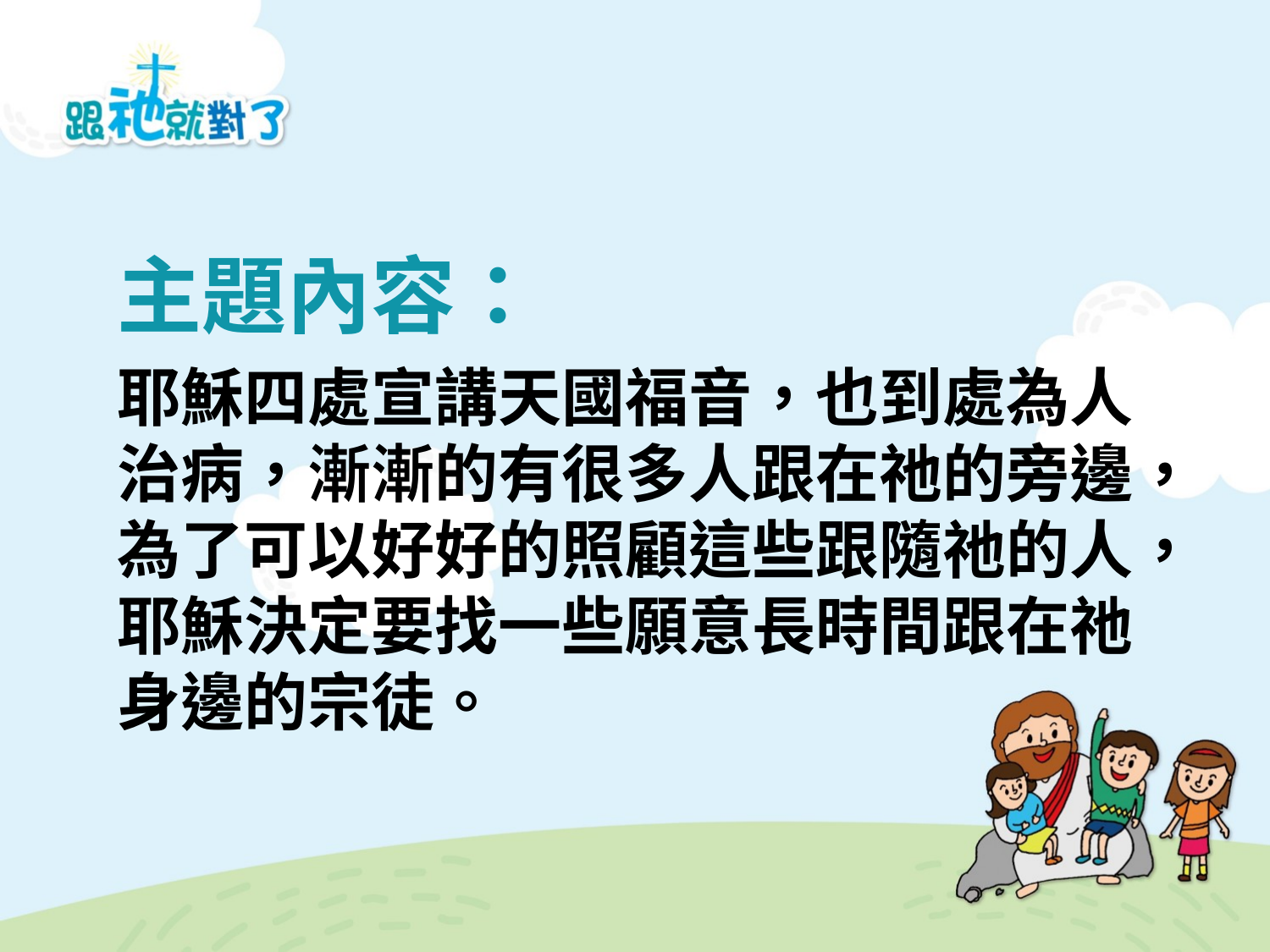

主題內容：
耶穌四處宣講天國福音，也到處為人治病，漸漸的有很多人跟在祂的旁邊，為了可以好好的照顧這些跟隨祂的人，耶穌決定要找一些願意長時間跟在祂身邊的宗徒。